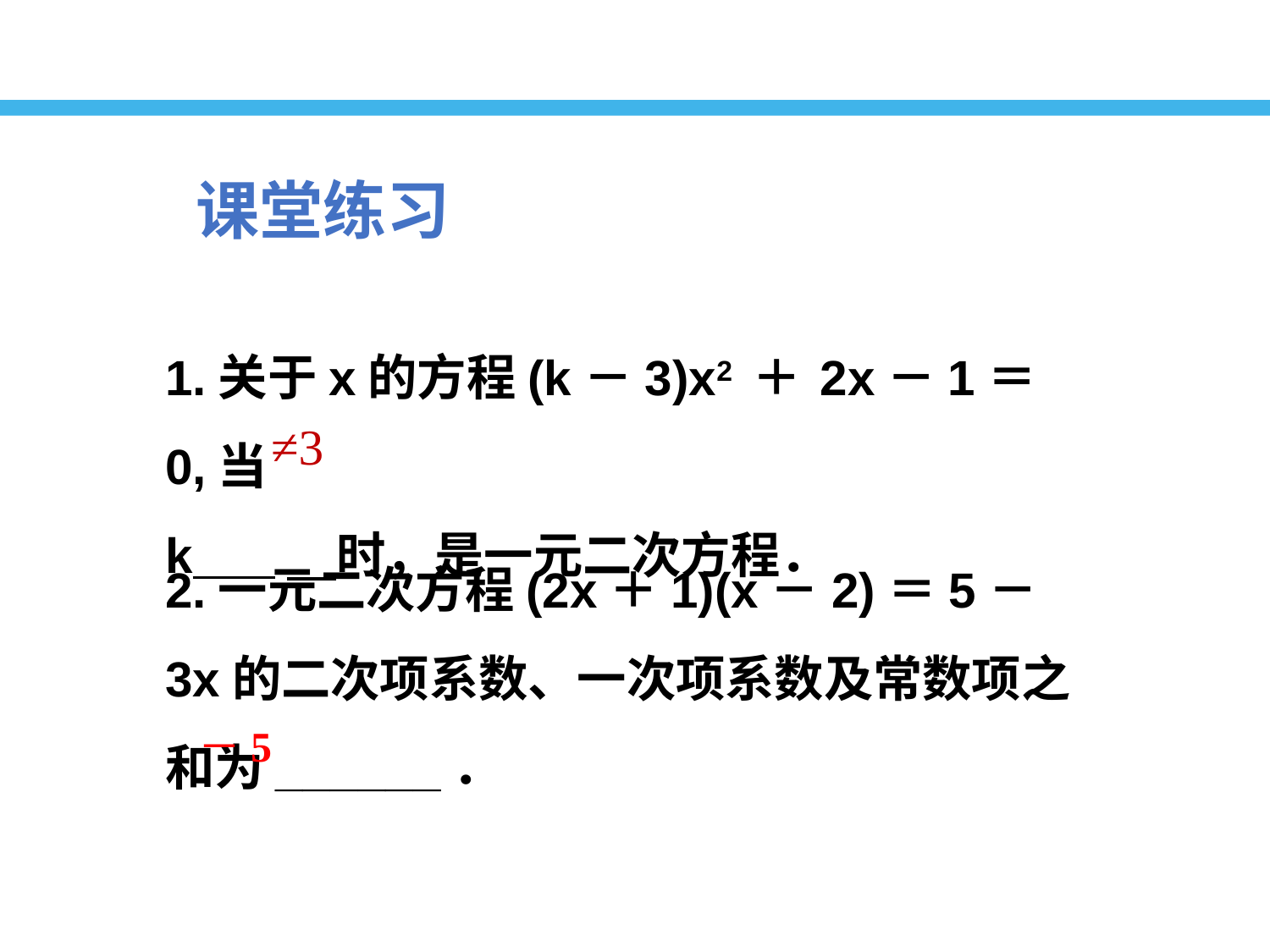

课堂练习
1.关于x的方程(k－3)x2 ＋ 2x－1＝0,当
k      　时，是一元二次方程．
≠3
2.一元二次方程(2x＋1)(x－2)＝5－3x的二次项系数、一次项系数及常数项之和为______．
－5